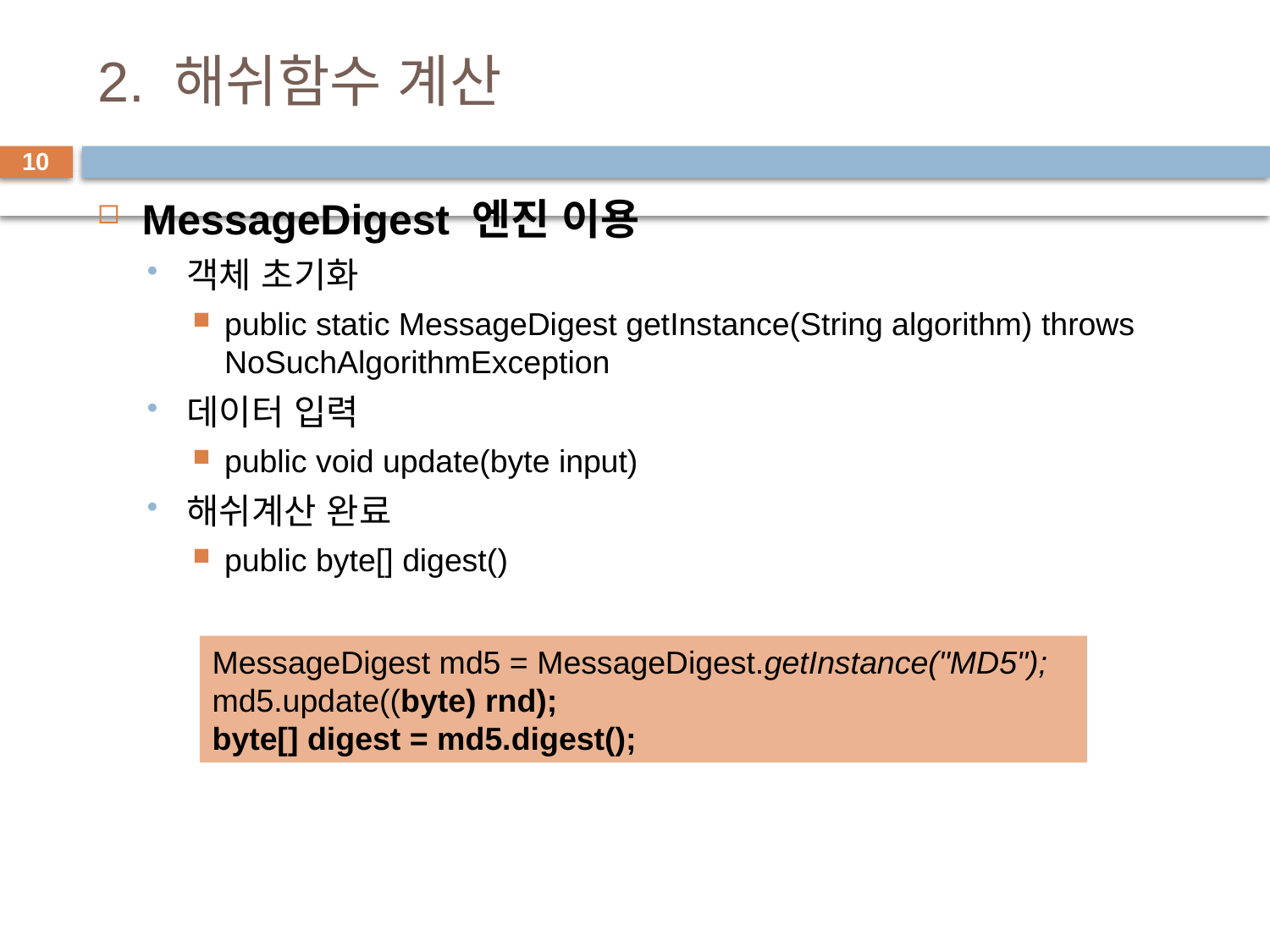

# 2. 해쉬함수 계산
10
MessageDigest 엔진 이용
객체 초기화
public static MessageDigest getInstance(String algorithm) throws NoSuchAlgorithmException
데이터 입력
public void update(byte input)
해쉬계산 완료
public byte[] digest()
MessageDigest md5 = MessageDigest.getInstance("MD5");
md5.update((byte) rnd);
byte[] digest = md5.digest();